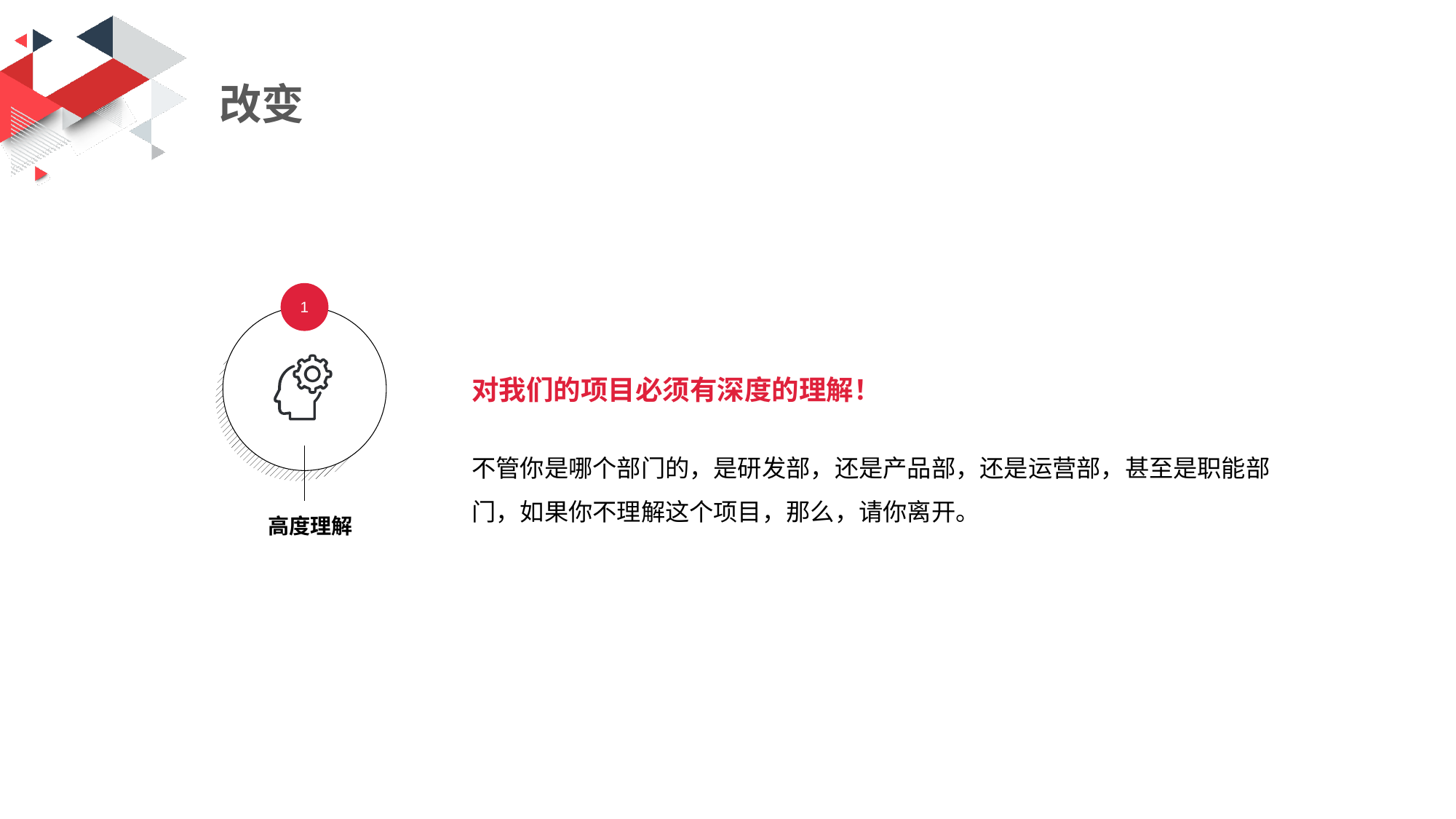

改变
1

高度理解
对我们的项目必须有深度的理解！

不管你是哪个部门的，是研发部，还是产品部，还是运营部，甚至是职能部门，如果你不理解这个项目，那么，请你离开。